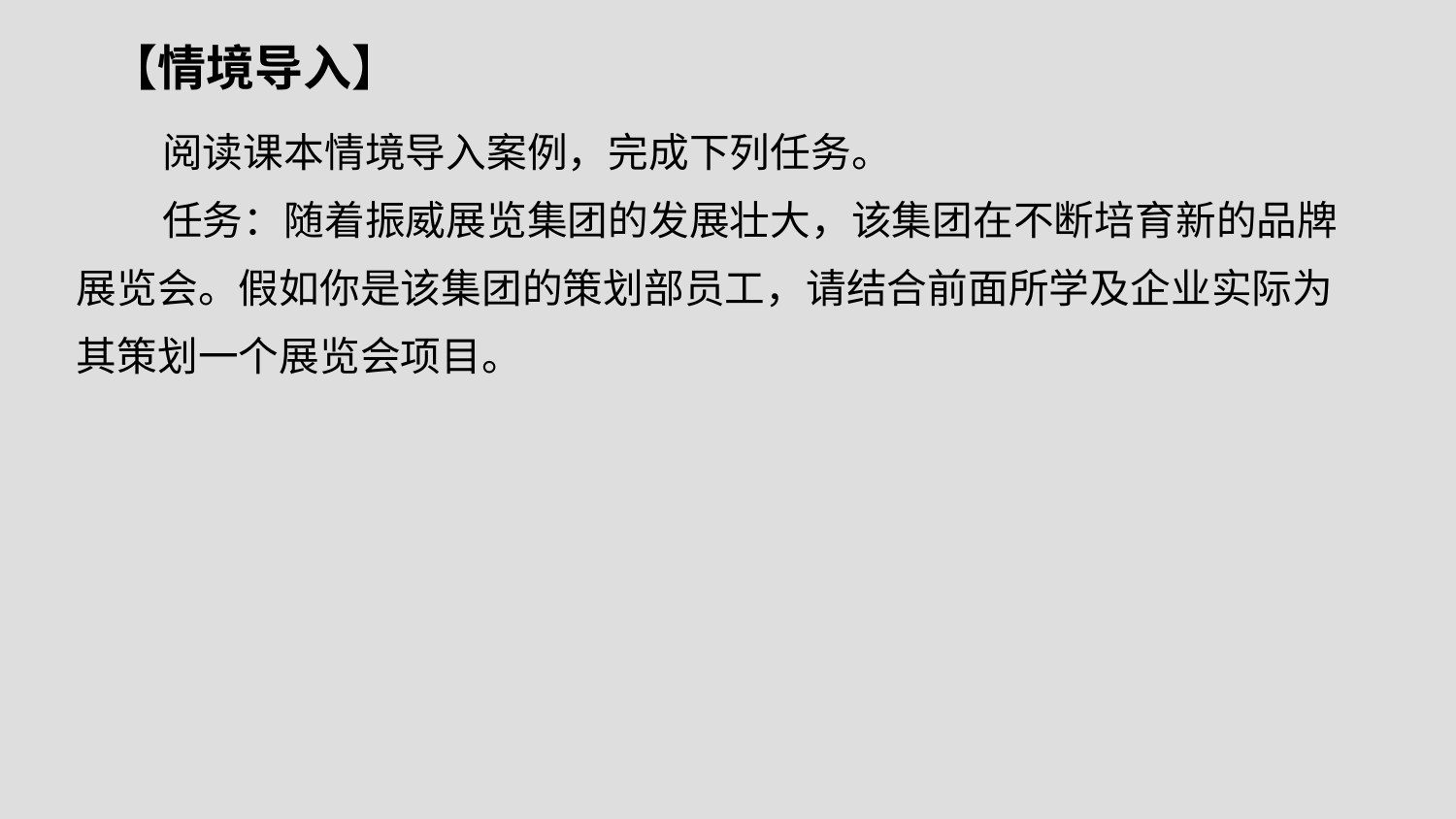

# 【情境导入】
阅读课本情境导入案例，完成下列任务。
任务：随着振威展览集团的发展壮大，该集团在不断培育新的品牌展览会。假如你是该集团的策划部员工，请结合前面所学及企业实际为其策划一个展览会项目。